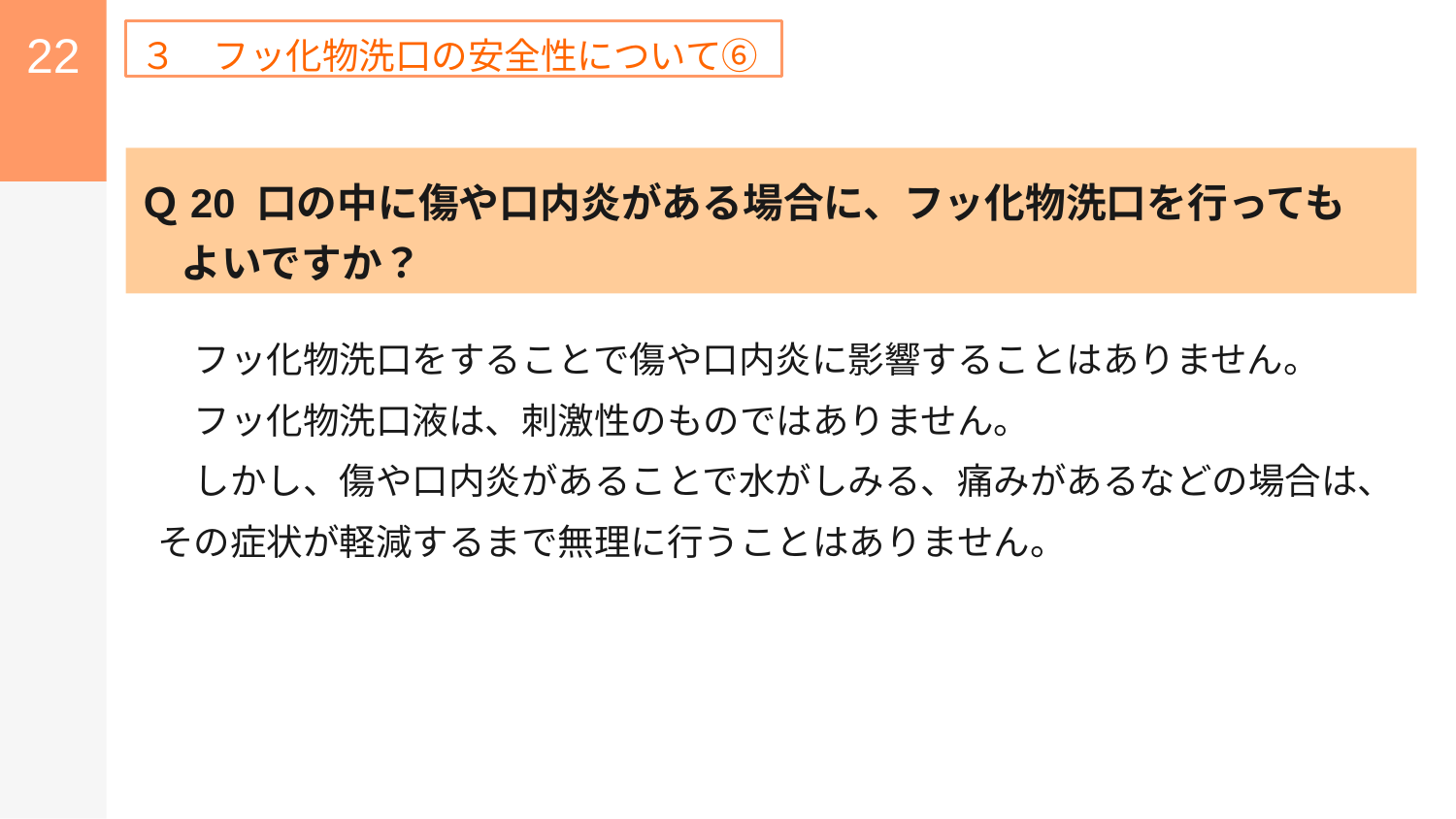

22
３　フッ化物洗口の安全性について⑥
Ｑ20 口の中に傷や口内炎がある場合に、フッ化物洗口を行っても
　よいですか？
　　フッ化物洗口をすることで傷や口内炎に影響することはありません。
　　フッ化物洗口液は、刺激性のものではありません。
　　しかし、傷や口内炎があることで水がしみる、痛みがあるなどの場合は、
　その症状が軽減するまで無理に行うことはありません。